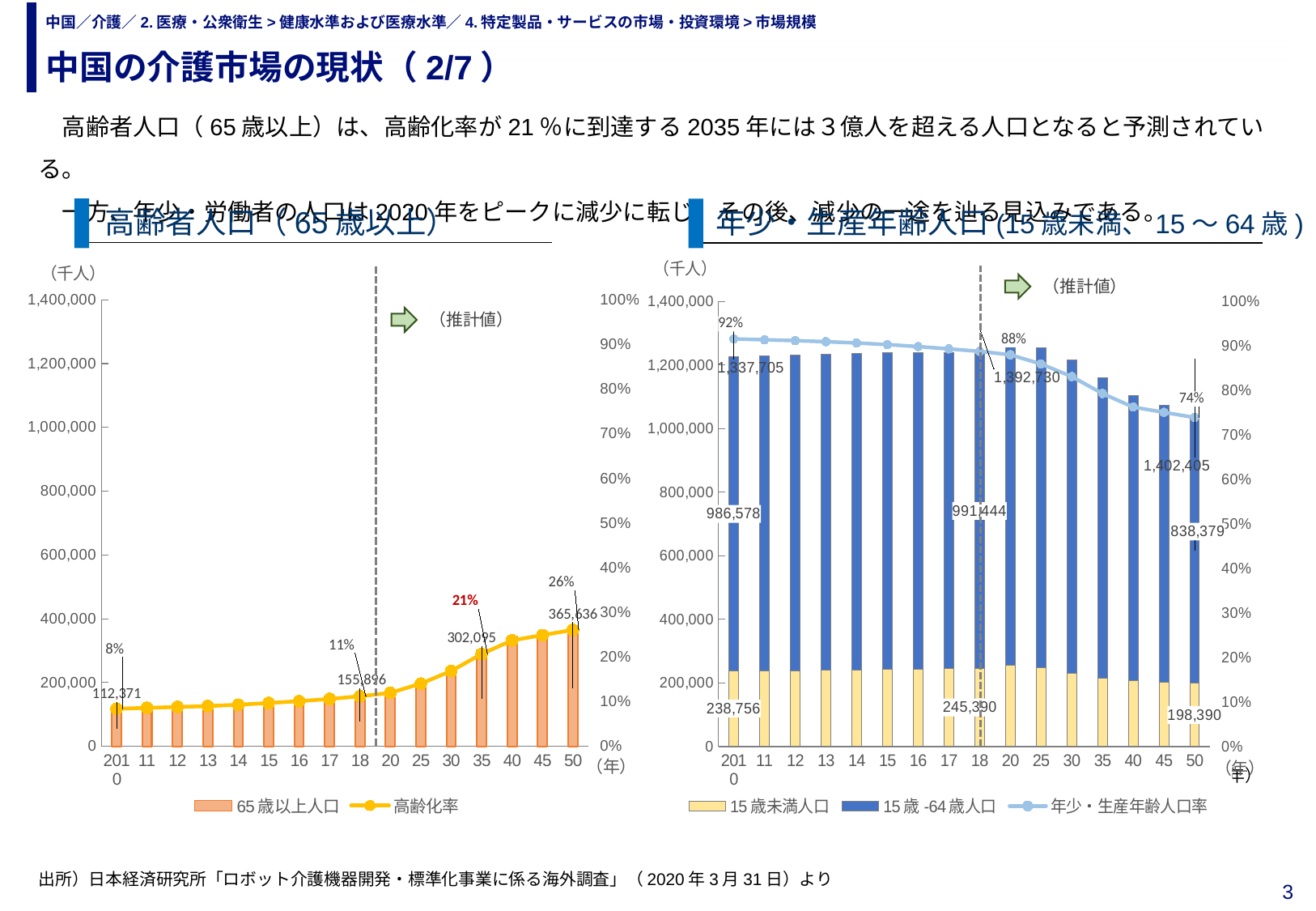

中国の介護市場の現状（2/7）
# 中国／介護／2.医療・公衆衛生>健康水準および医療水準／4.特定製品・サービスの市場・投資環境>市場規模
　高齢者人口（65歳以上）は、高齢化率が21％に到達する2035年には３億人を超える人口となると予測されている。
　一方、年少・労働者の人口は2020年をピークに減少に転じ、その後、減少の一途を辿る見込みである。
高齢者人口（65歳以上）

年少・生産年齢人口(15歳未満、15～64歳)

[unsupported chart]

[unsupported chart]

（推計値）

（推計値）

（年）
（年）
（年）
出所）日本経済研究所「ロボット介護機器開発・標準化事業に係る海外調査」（2020年3月31日）より